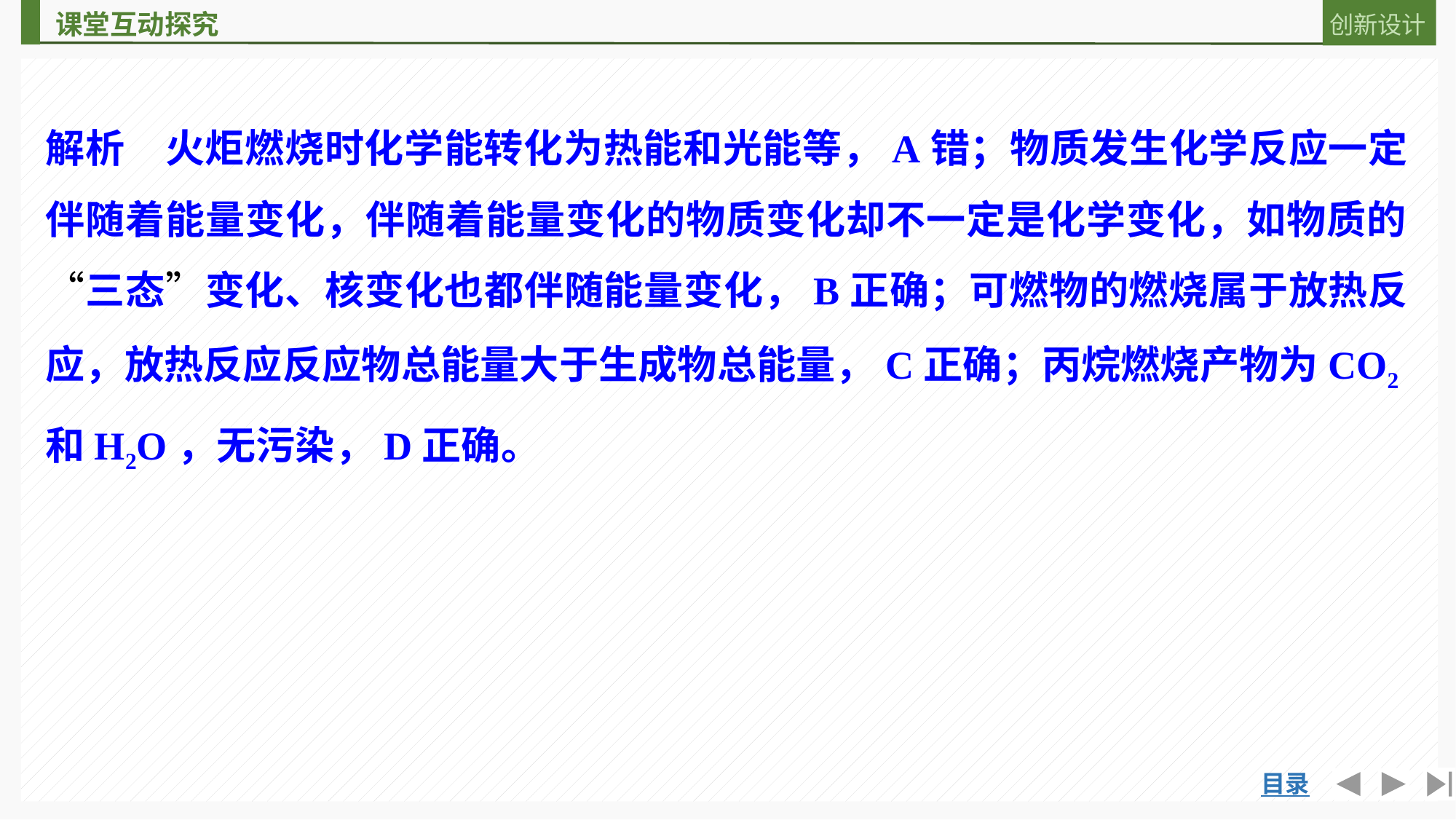

解析　火炬燃烧时化学能转化为热能和光能等，A错；物质发生化学反应一定伴随着能量变化，伴随着能量变化的物质变化却不一定是化学变化，如物质的“三态”变化、核变化也都伴随能量变化，B正确；可燃物的燃烧属于放热反应，放热反应反应物总能量大于生成物总能量，C正确；丙烷燃烧产物为CO2和H2O，无污染，D正确。